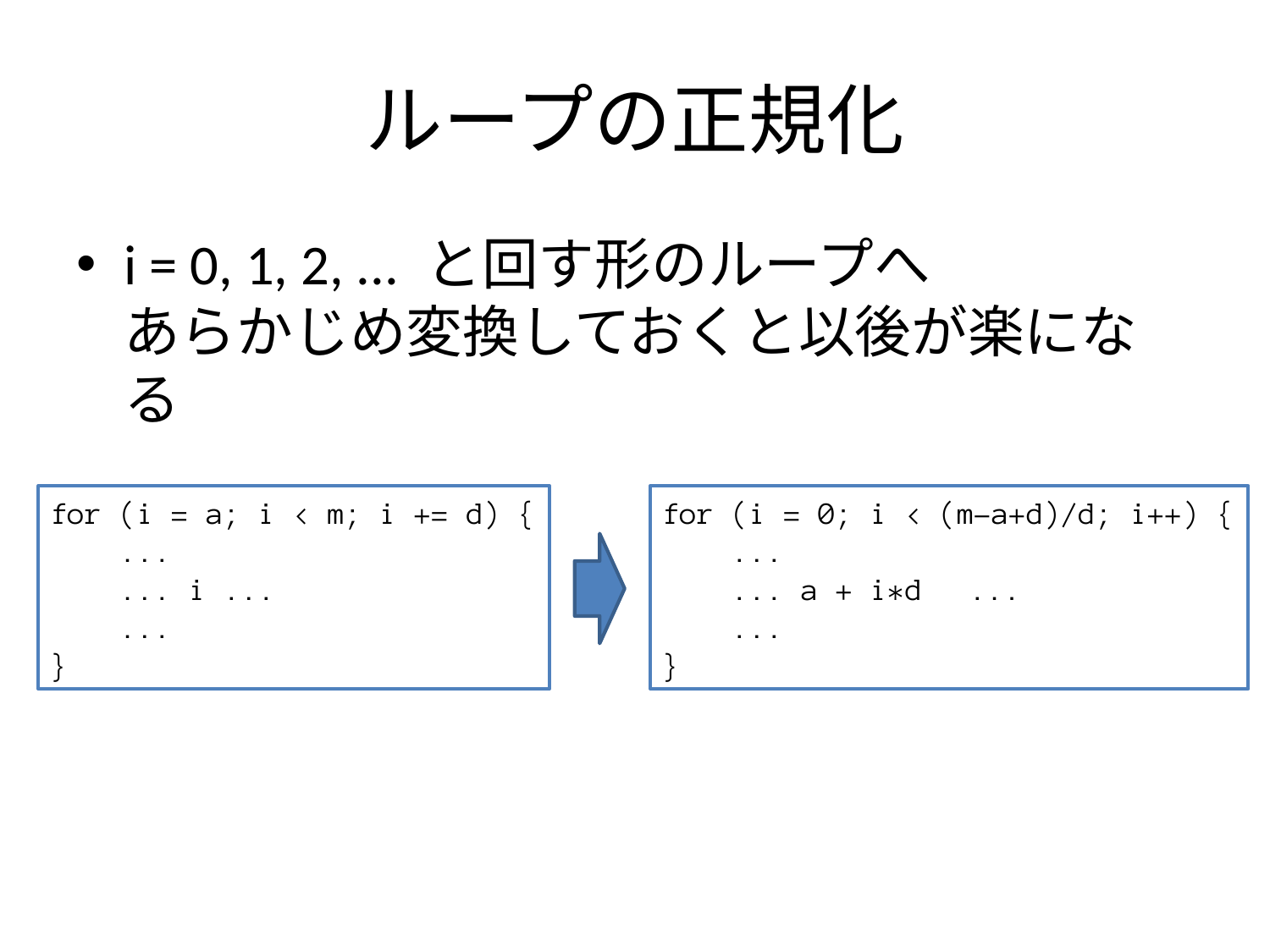

# ループの正規化
i = 0, 1, 2, ... と回す形のループへ
あらかじめ変換しておくと以後が楽になる
for (i = a; i < m; i += d) {
    ...
    ... i ...
    ...
}
for (i = 0; i < (m-a+d)/d; i++) {
    ...
    ... a + i*d　...
    ...
}